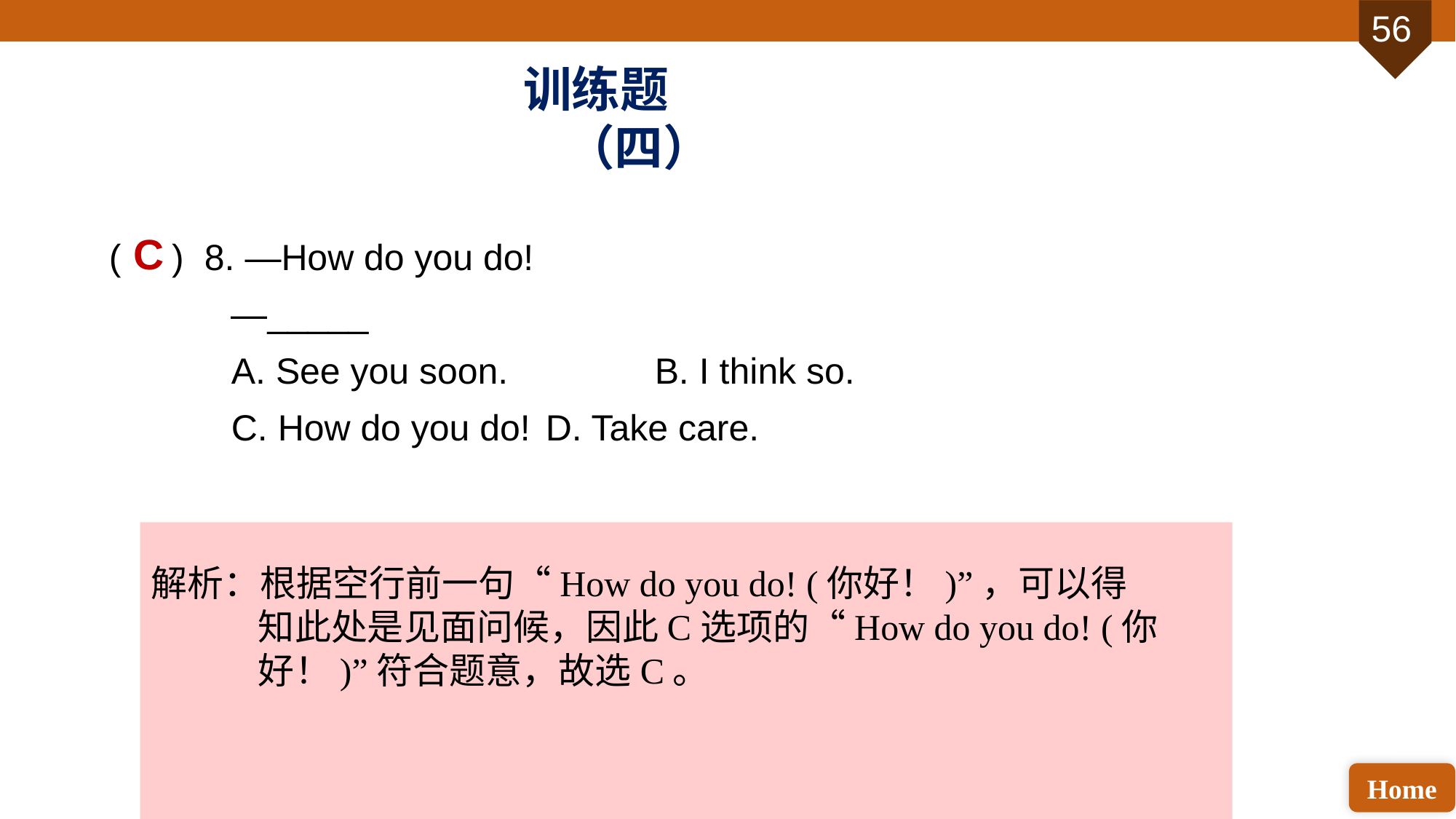

训练题（四）
(     )  8. —How do you do!
            —_____
            A. See you soon. 		B. I think so.
            C. How do you do! 	D. Take care.
C

解析：根据空行前一句“How do you do! (你好！)”，可以得知此处是见面问候，因此C选项的“How do you do! (你好！)”符合题意，故选C。